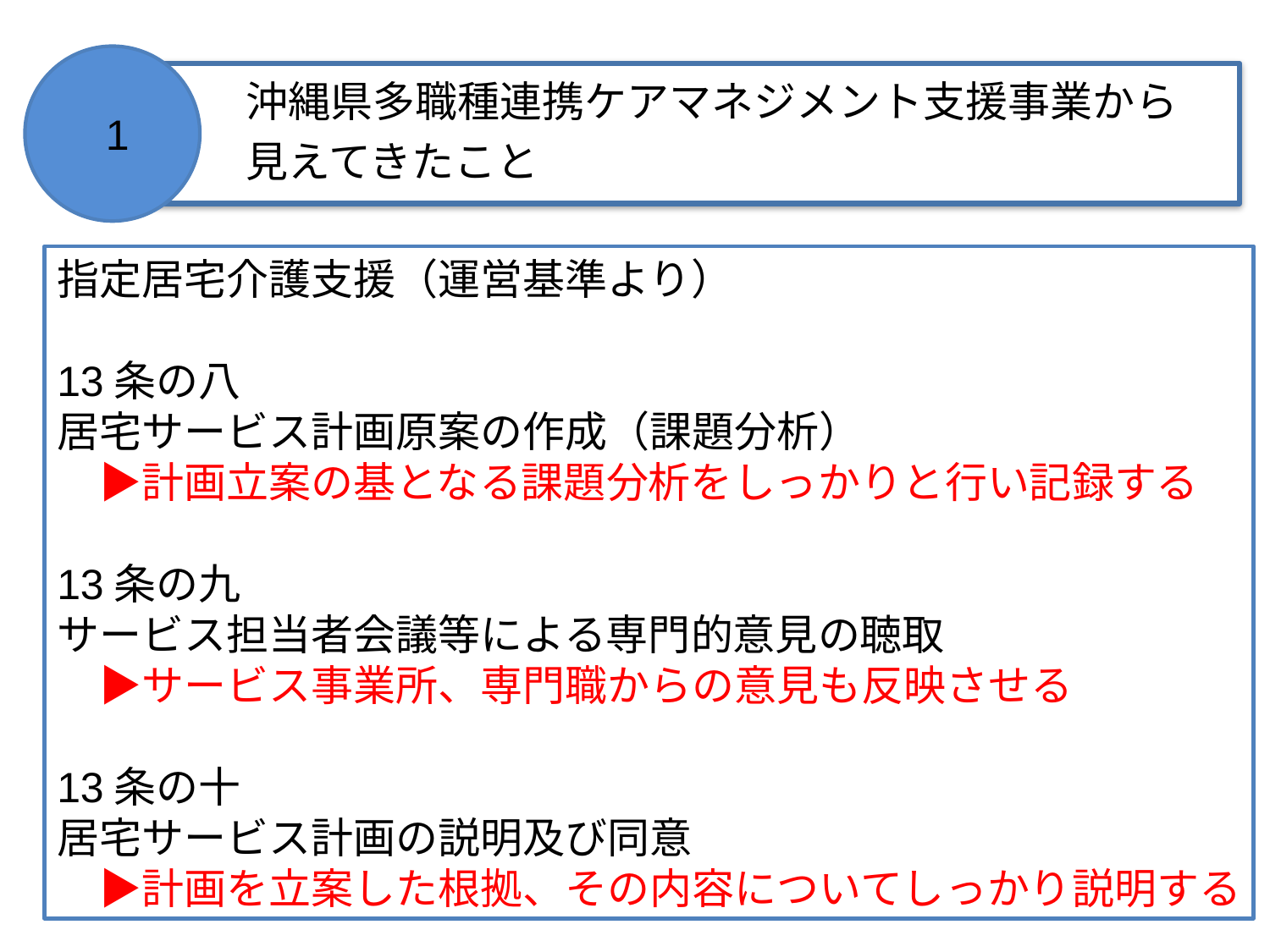

沖縄県多職種連携ケアマネジメント支援事業から
見えてきたこと
1
指定居宅介護支援（運営基準より）

13条の八
居宅サービス計画原案の作成（課題分析）
　▶計画立案の基となる課題分析をしっかりと行い記録する

13条の九
サービス担当者会議等による専門的意見の聴取
　▶サービス事業所、専門職からの意見も反映させる

13条の十
居宅サービス計画の説明及び同意
　▶計画を立案した根拠、その内容についてしっかり説明する